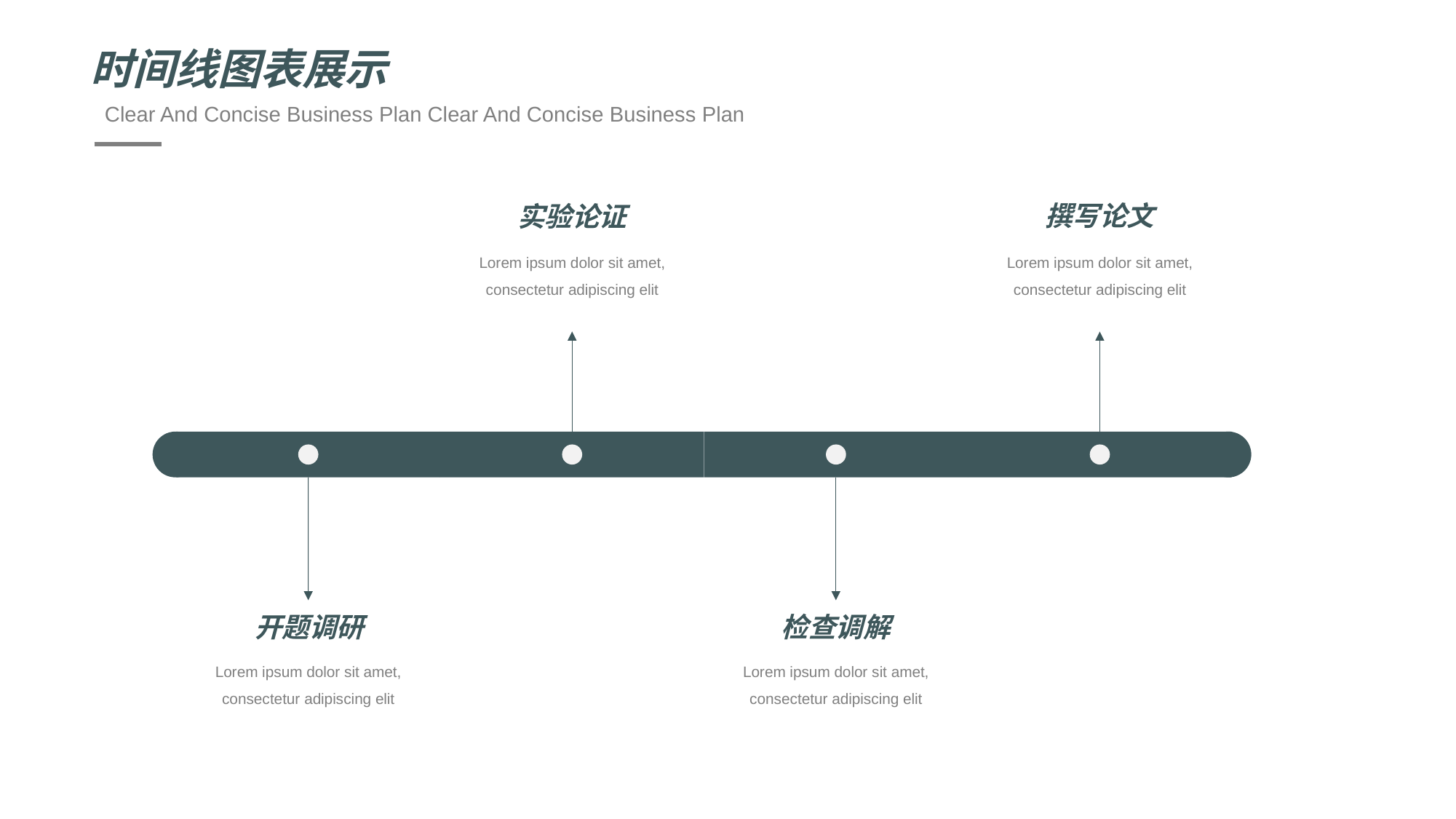

时间线图表展示
Clear And Concise Business Plan Clear And Concise Business Plan
撰写论文
实验论证
Lorem ipsum dolor sit amet, consectetur adipiscing elit
Lorem ipsum dolor sit amet, consectetur adipiscing elit

开题调研
检查调解
Lorem ipsum dolor sit amet, consectetur adipiscing elit
Lorem ipsum dolor sit amet, consectetur adipiscing elit